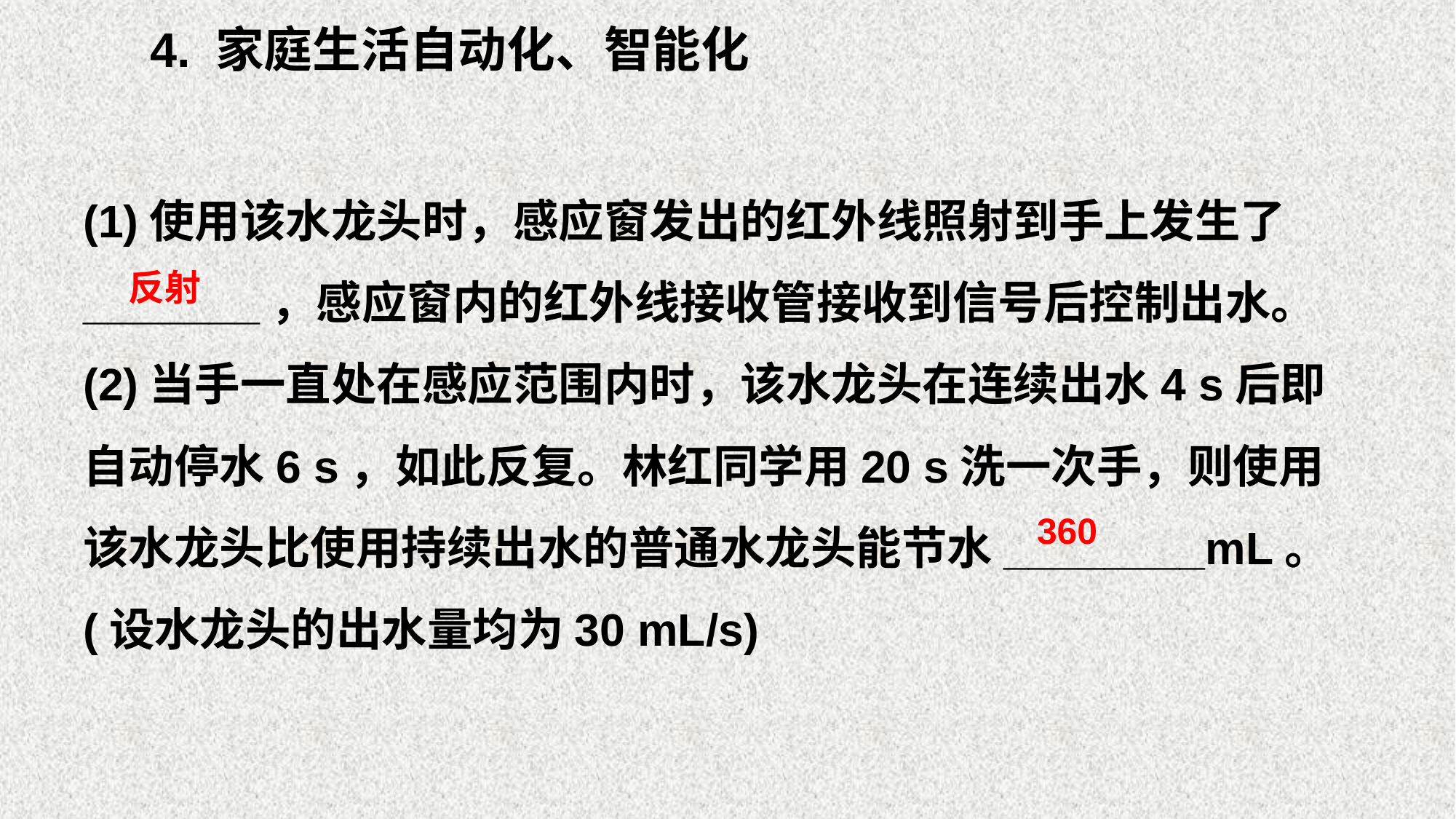

4. 家庭生活自动化、智能化
(1)使用该水龙头时，感应窗发出的红外线照射到手上发生了_______，感应窗内的红外线接收管接收到信号后控制出水。
(2)当手一直处在感应范围内时，该水龙头在连续出水4 s后即自动停水6 s，如此反复。林红同学用20 s洗一次手，则使用该水龙头比使用持续出水的普通水龙头能节水________mL。(设水龙头的出水量均为30 mL/s)
反射
360